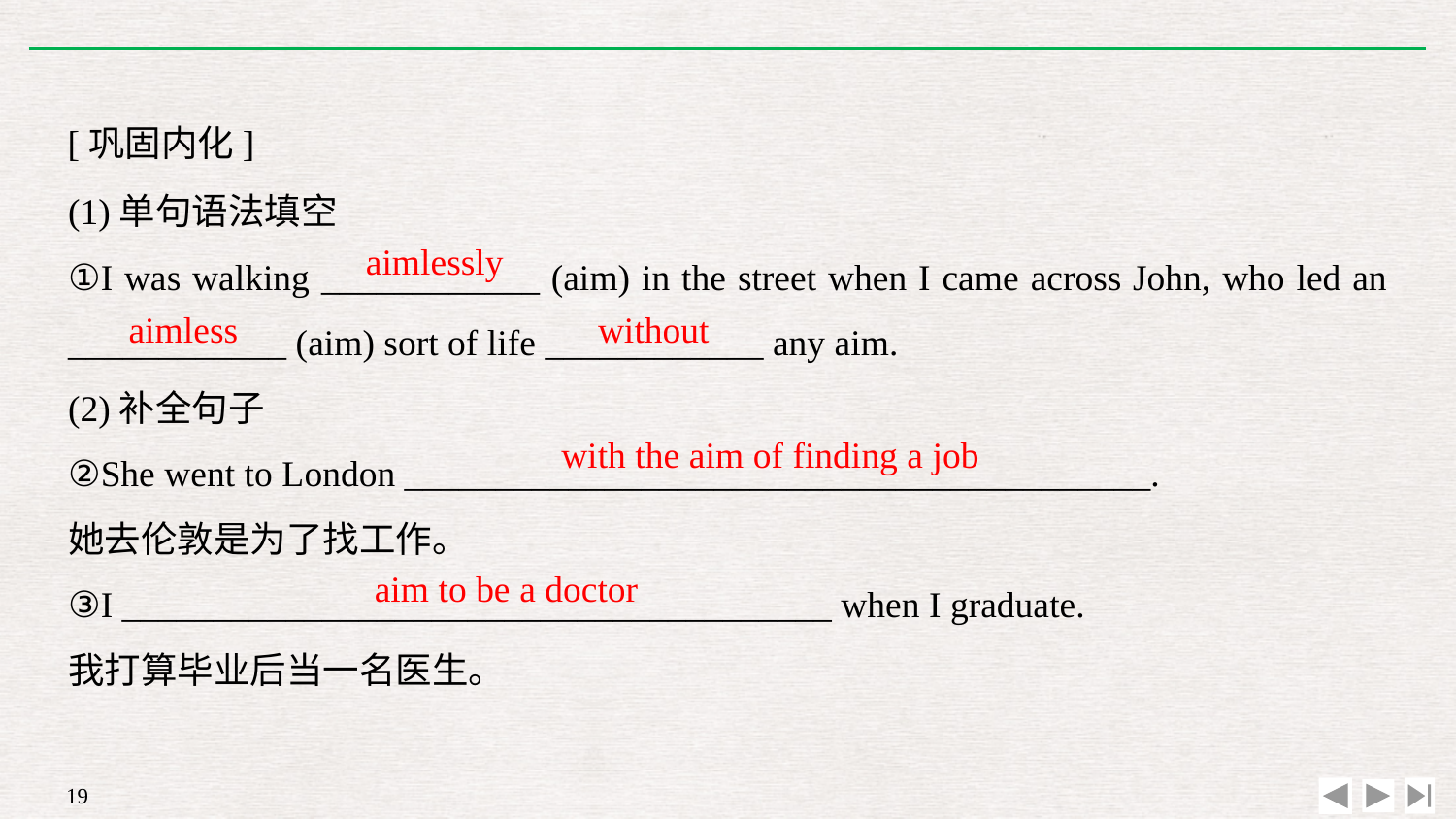

[巩固内化]
(1)单句语法填空
①I was walking ____________ (aim) in the street when I came across John, who led an ____________ (aim) sort of life ____________ any aim.
(2)补全句子
②She went to London _________________________________________.
她去伦敦是为了找工作。
③I _______________________________________ when I graduate.
我打算毕业后当一名医生。
aimlessly
aimless
without
with the aim of finding a job
aim to be a doctor